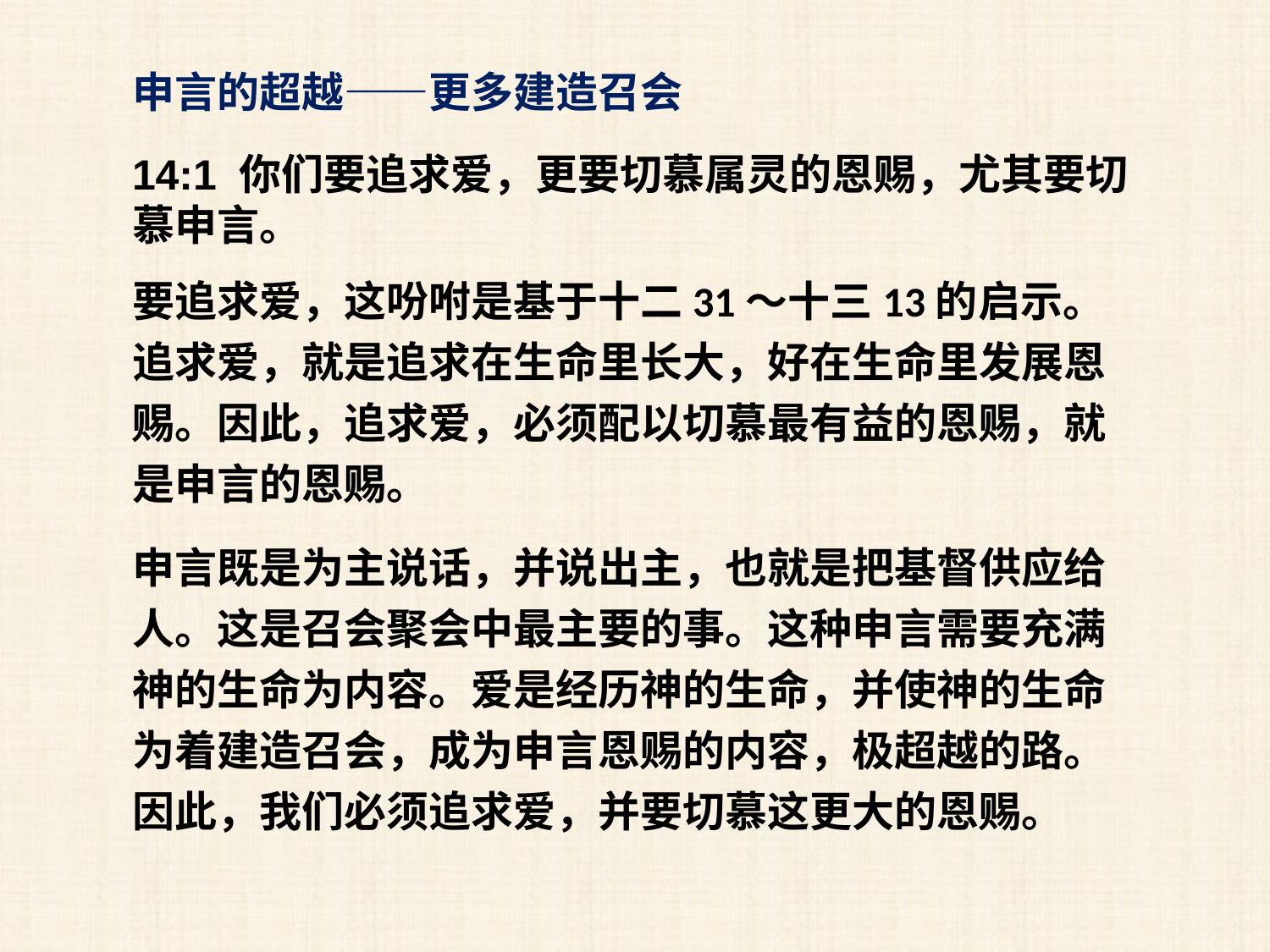

申言的超越——更多建造召会
14:1 你们要追求爱，更要切慕属灵的恩赐，尤其要切慕申言。
要追求爱，这吩咐是基于十二31～十三13的启示。追求爱，就是追求在生命里长大，好在生命里发展恩赐。因此，追求爱，必须配以切慕最有益的恩赐，就是申言的恩赐。
申言既是为主说话，并说出主，也就是把基督供应给人。这是召会聚会中最主要的事。这种申言需要充满神的生命为内容。爱是经历神的生命，并使神的生命为着建造召会，成为申言恩赐的内容，极超越的路。因此，我们必须追求爱，并要切慕这更大的恩赐。